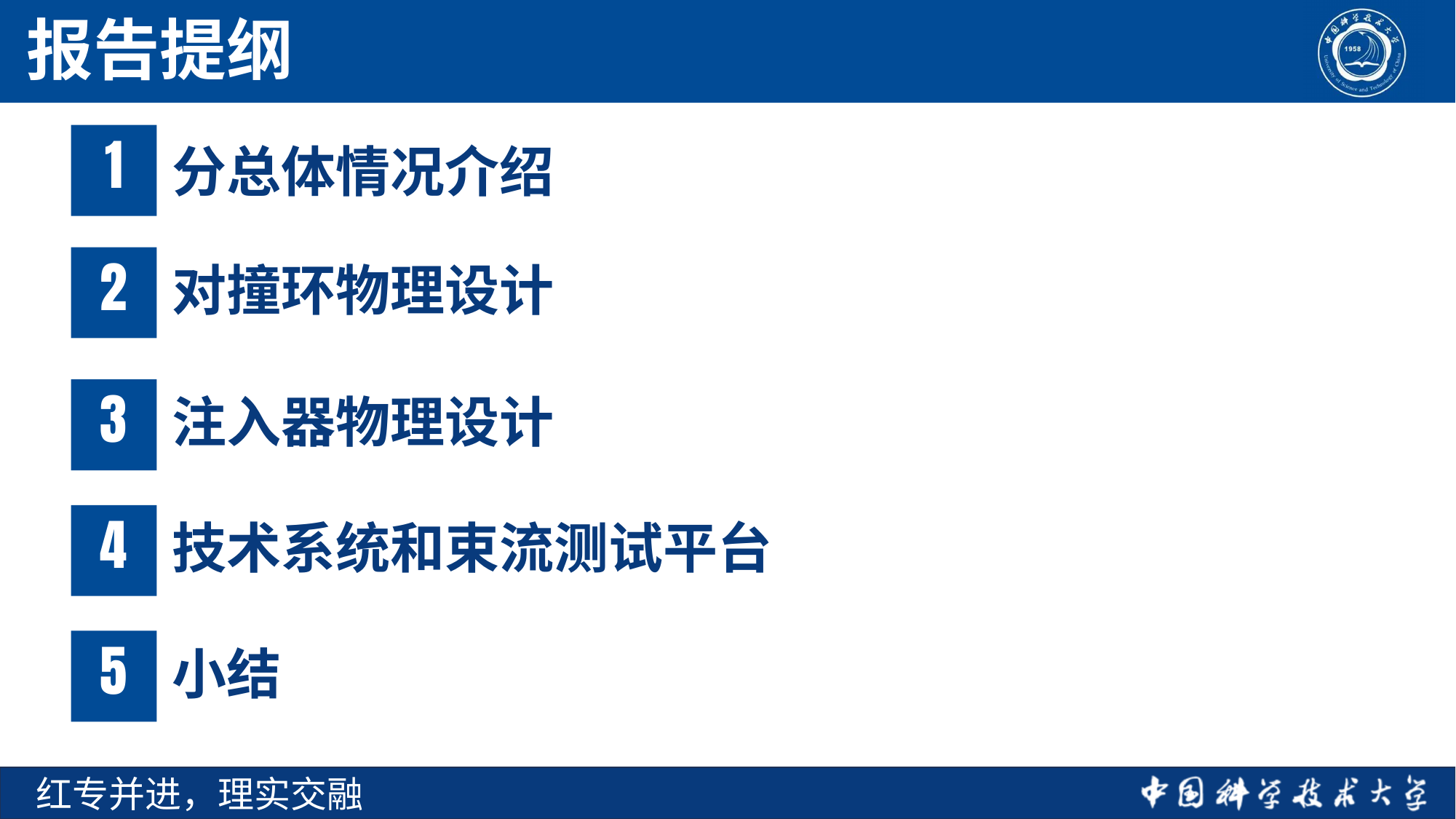

# 报告提纲
1
分总体情况介绍
2
对撞环物理设计
3
注入器物理设计
4
技术系统和束流测试平台
5
小结